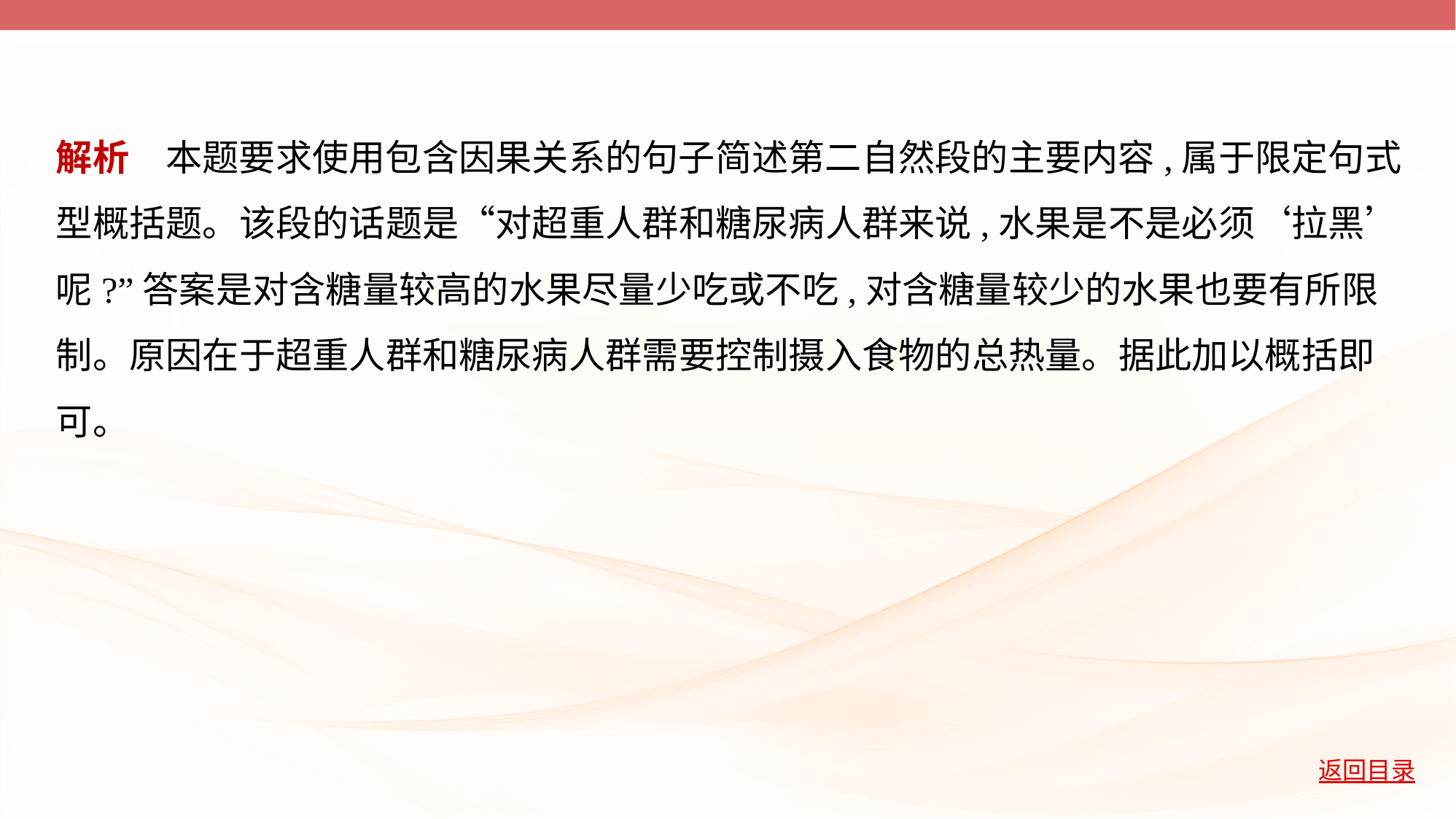

解析　本题要求使用包含因果关系的句子简述第二自然段的主要内容,属于限定句式
型概括题。该段的话题是“对超重人群和糖尿病人群来说,水果是不是必须‘拉黑’
呢?”答案是对含糖量较高的水果尽量少吃或不吃,对含糖量较少的水果也要有所限
制。原因在于超重人群和糖尿病人群需要控制摄入食物的总热量。据此加以概括即
可。